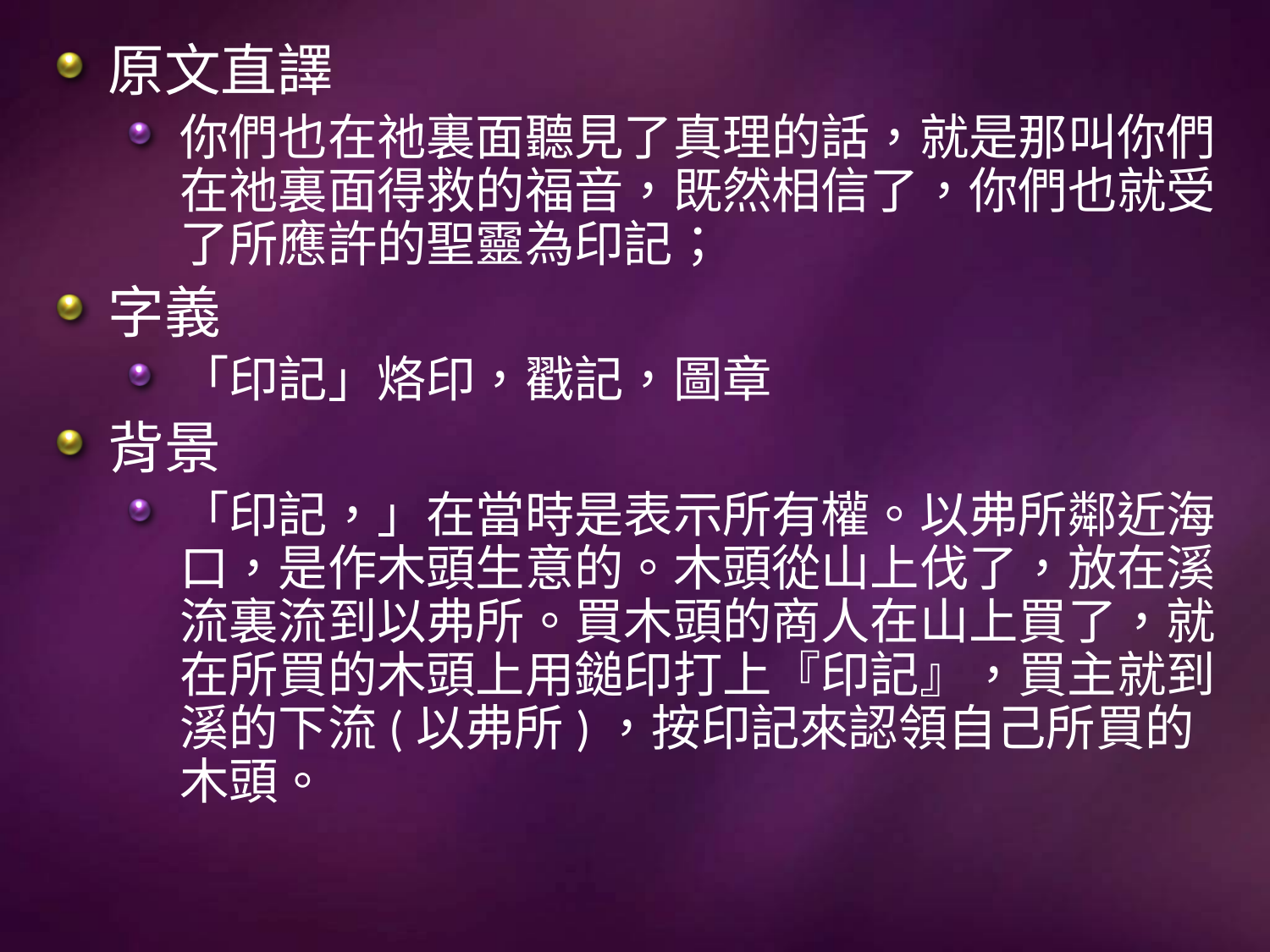

原文直譯
你們也在祂裏面聽見了真理的話，就是那叫你們在祂裏面得救的福音，既然相信了，你們也就受了所應許的聖靈為印記；
字義
「印記」烙印，戳記，圖章
背景
「印記，」在當時是表示所有權。以弗所鄰近海口，是作木頭生意的。木頭從山上伐了，放在溪流裏流到以弗所。買木頭的商人在山上買了，就在所買的木頭上用鎚印打上『印記』，買主就到溪的下流(以弗所)，按印記來認領自己所買的木頭。